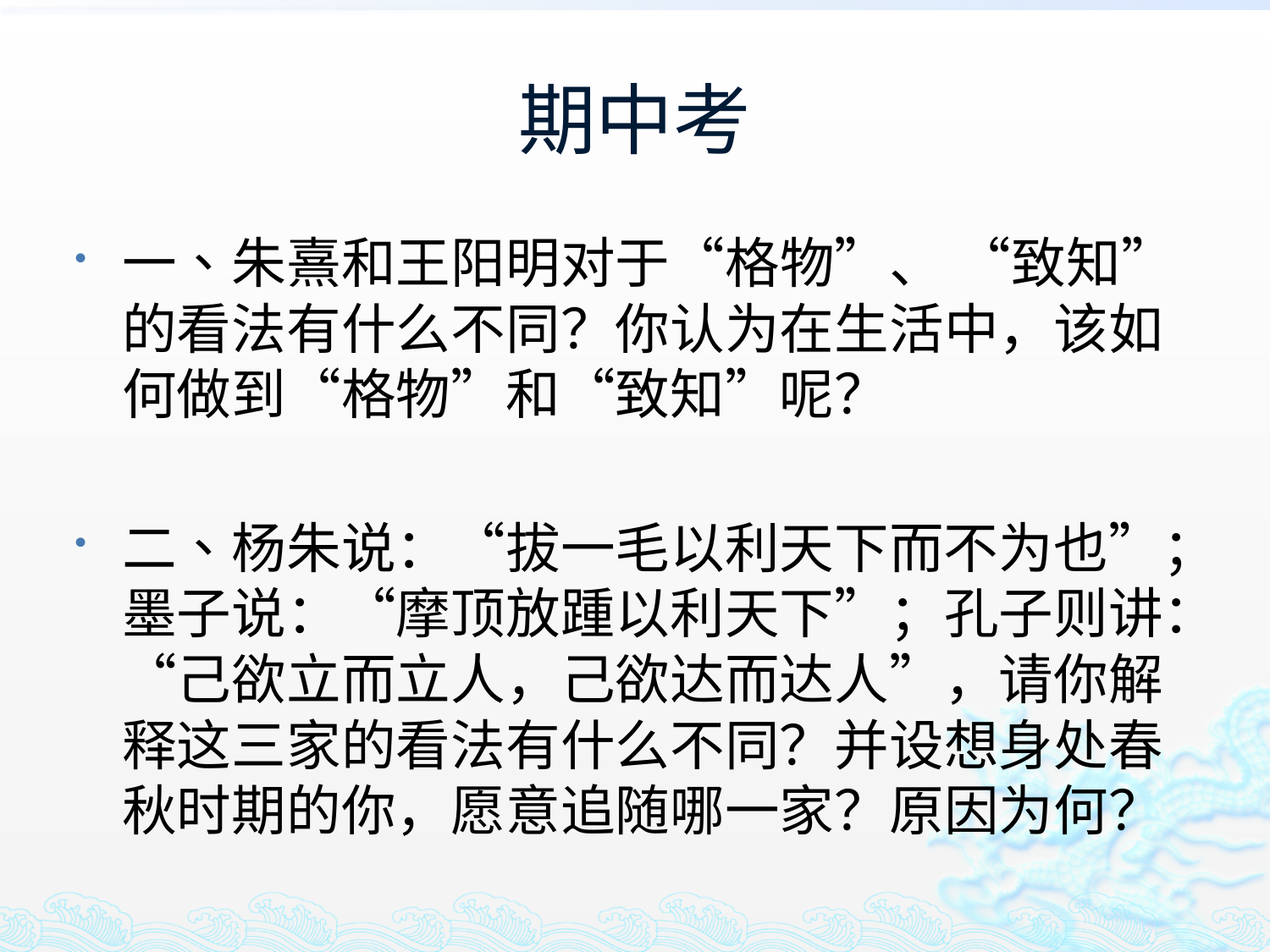

# 期中考
一、朱熹和王阳明对于“格物”、 “致知”的看法有什么不同？你认为在生活中，该如何做到“格物”和“致知”呢？

二、杨朱说：“拔一毛以利天下而不为也”；墨子说：“摩顶放踵以利天下”；孔子则讲：“己欲立而立人，己欲达而达人”，请你解释这三家的看法有什么不同？并设想身处春秋时期的你，愿意追随哪一家？原因为何？